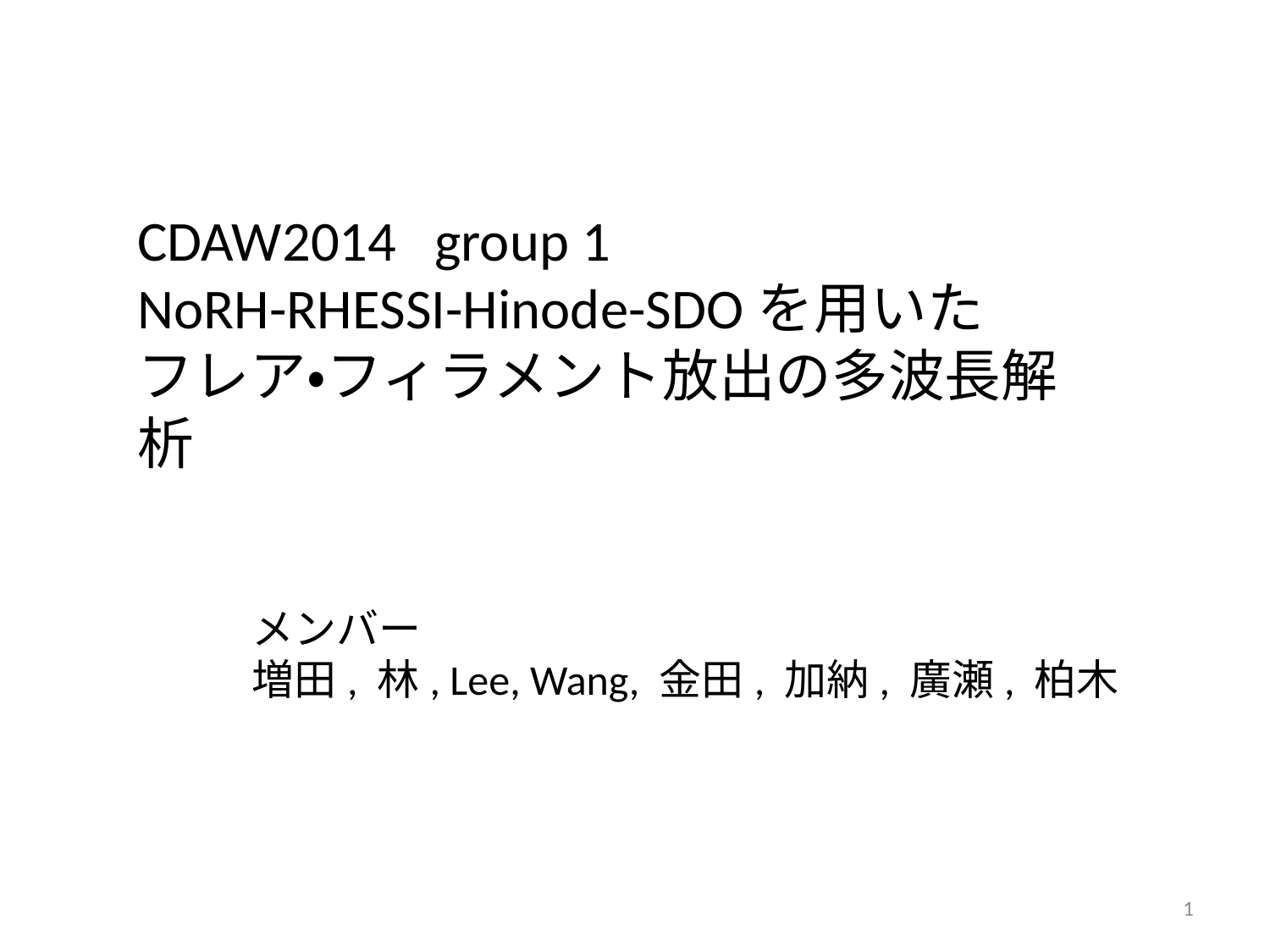

CDAW2014   group 1
NoRH-RHESSI-Hinode-SDOを用いた
フレア・フィラメント放出の多波長解析

メンバー
増田, 林, Lee, Wang, 金田, 加納, 廣瀬, 柏木
1